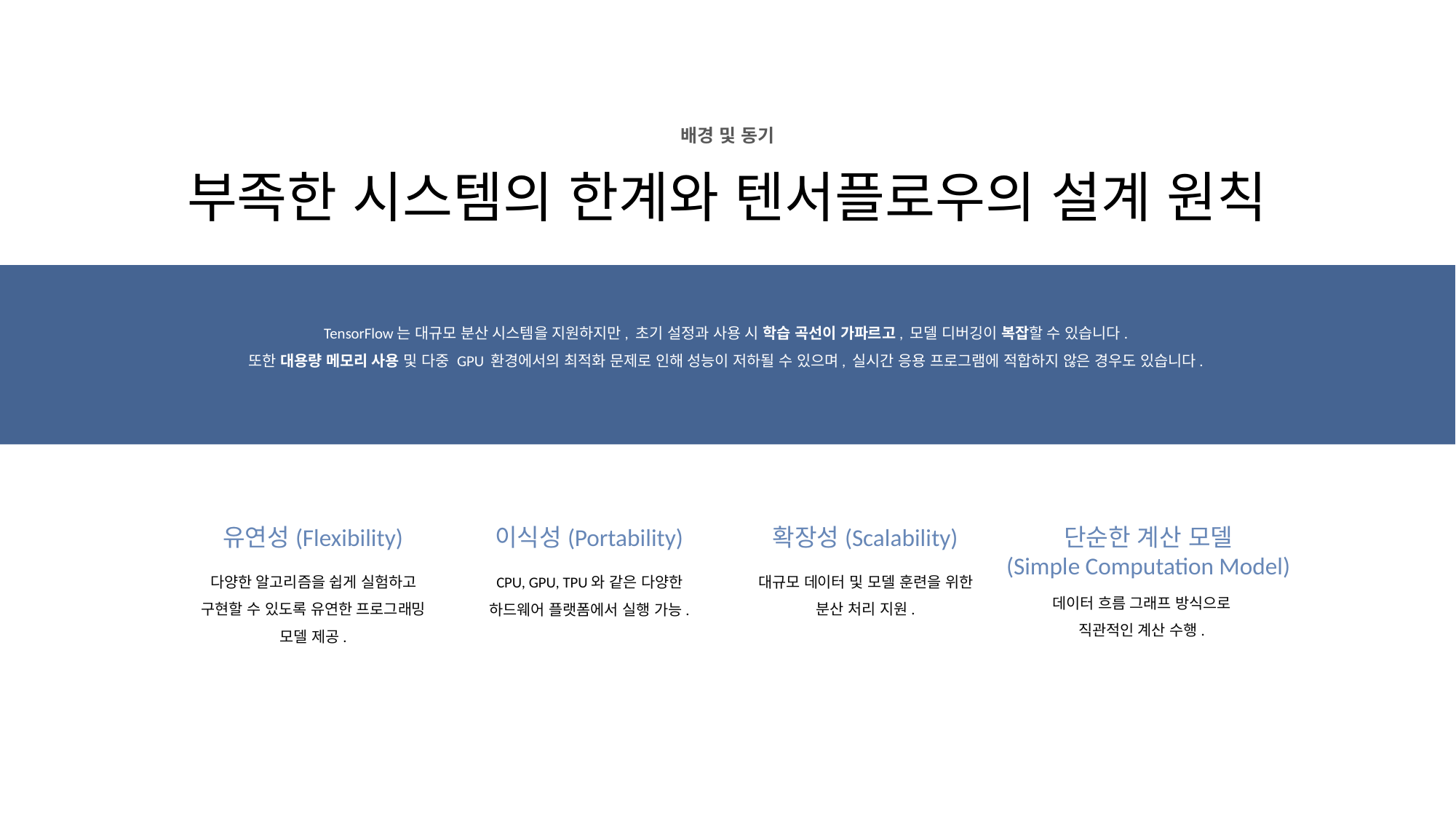

배경 및 동기
부족한 시스템의 한계와 텐서플로우의 설계 원칙

TensorFlow는 대규모 분산 시스템을 지원하지만, 초기 설정과 사용 시 학습 곡선이 가파르고, 모델 디버깅이 복잡할 수 있습니다.
또한 대용량 메모리 사용 및 다중 GPU 환경에서의 최적화 문제로 인해 성능이 저하될 수 있으며, 실시간 응용 프로그램에 적합하지 않은 경우도 있습니다.
유연성(Flexibility)
확장성(Scalability)
단순한 계산 모델
(Simple Computation Model)
이식성(Portability)
다양한 알고리즘을 쉽게 실험하고 구현할 수 있도록 유연한 프로그래밍 모델 제공.
대규모 데이터 및 모델 훈련을 위한 분산 처리 지원.
CPU, GPU, TPU와 같은 다양한 하드웨어 플랫폼에서 실행 가능.
데이터 흐름 그래프 방식으로 직관적인 계산 수행.